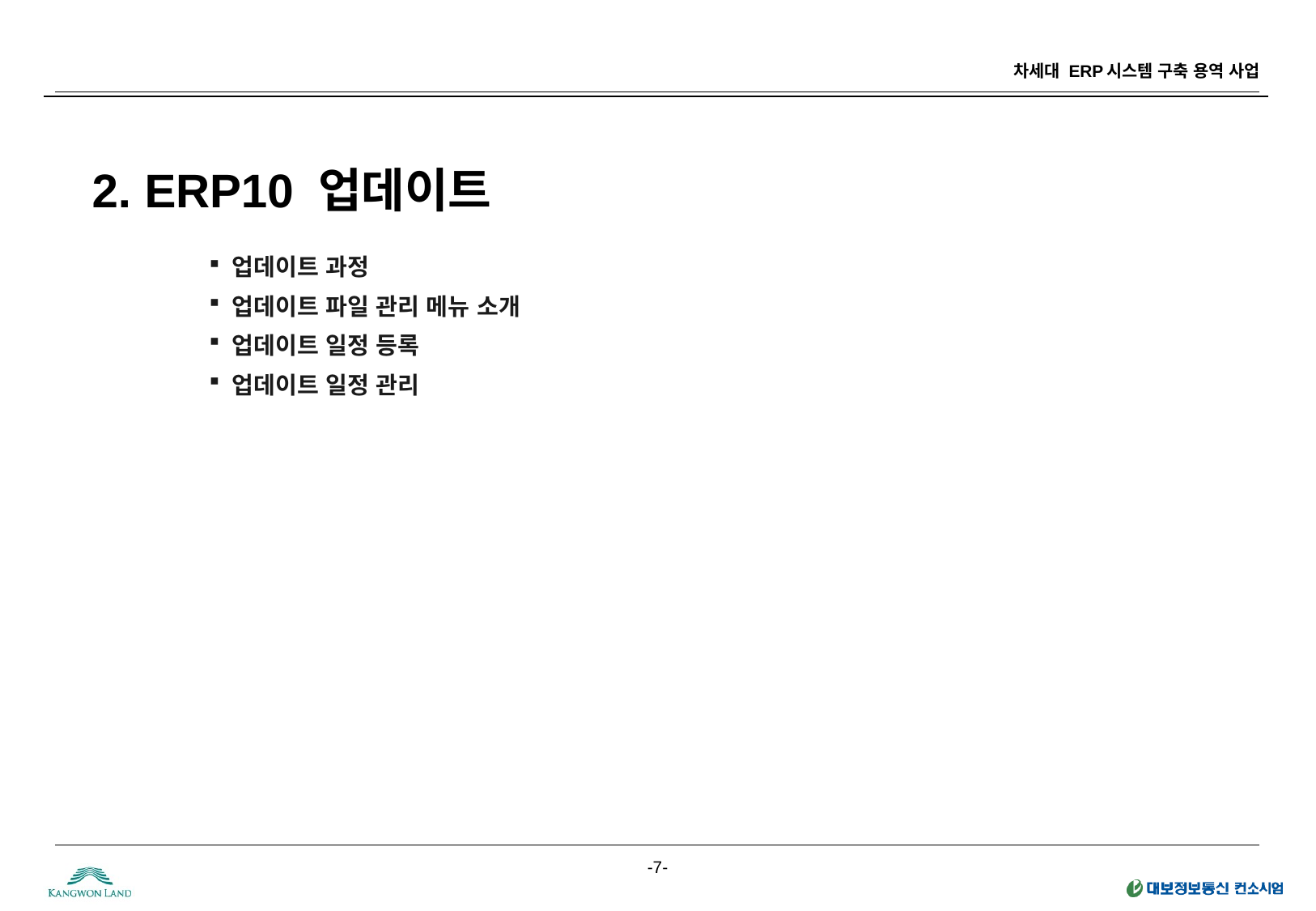

2. ERP10 업데이트
업데이트 과정
업데이트 파일 관리 메뉴 소개
업데이트 일정 등록
업데이트 일정 관리